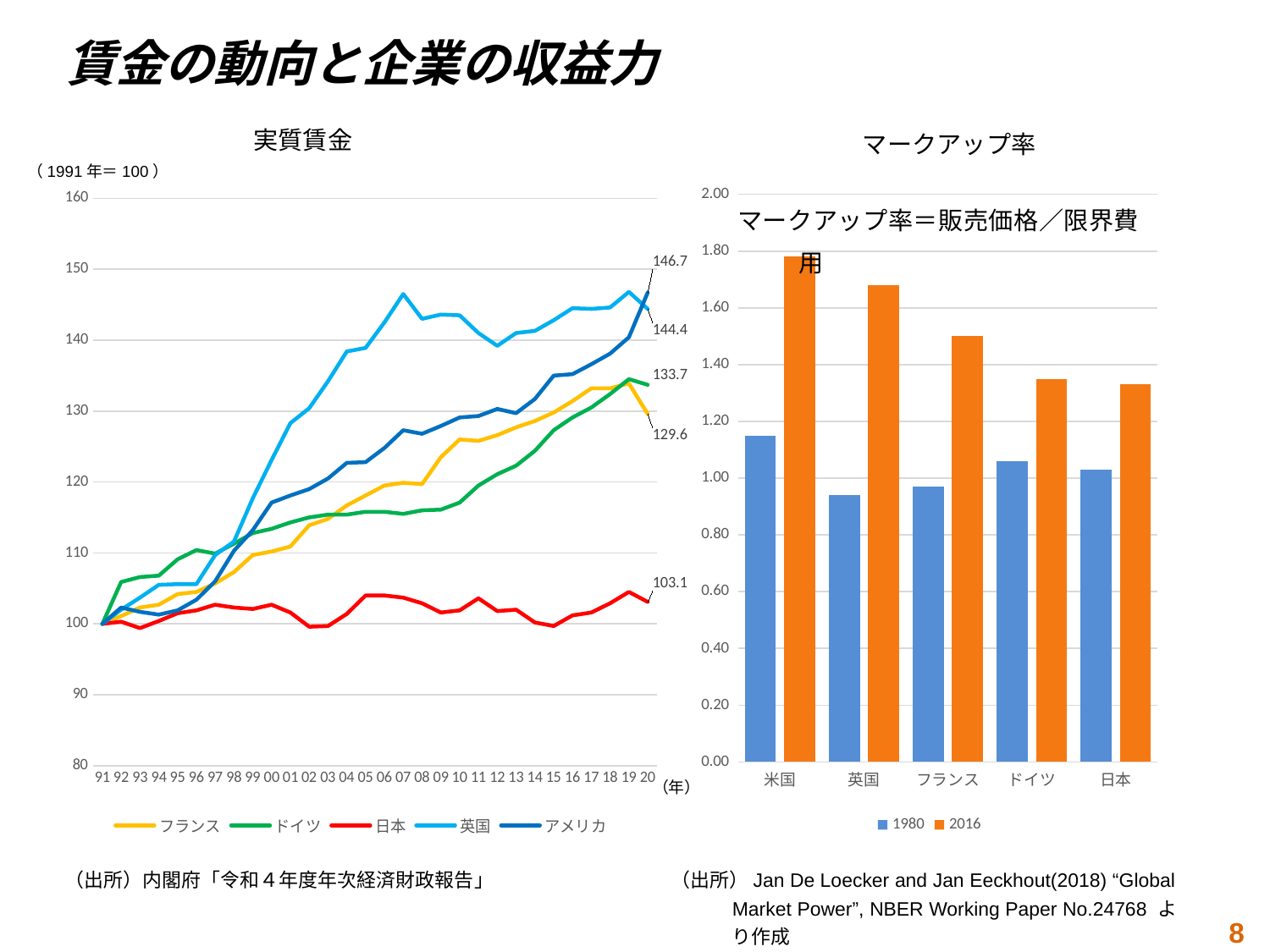

|  | 賃金の動向と企業の収益力 |
| --- | --- |
実質賃金
マークアップ率
（1991年＝100）

### Chart

| Category | 1980 | 2016 |
|---|---|---|
| 米国 | 1.15 | 1.78 |
| 英国 | 0.94 | 1.68 |
| フランス | 0.97 | 1.5 |
| ドイツ | 1.06 | 1.35 |
| 日本 | 1.03 | 1.33 |

### Chart

| Category | フランス | ドイツ | 日本 | 英国 | アメリカ |
|---|---|---|---|---|---|
| 91 | 100.0 | 100.0 | 100.0 | 100.0 | 100.0 |
| 92 | 101.1 | 105.9 | 100.3 | 102.0 | 102.3 |
| 93 | 102.3 | 106.6 | 99.4 | 103.7 | 101.7 |
| 94 | 102.7 | 106.8 | 100.4 | 105.5 | 101.3 |
| 95 | 104.2 | 109.1 | 101.5 | 105.6 | 101.9 |
| 96 | 104.5 | 110.4 | 101.9 | 105.6 | 103.4 |
| 97 | 105.7 | 109.9 | 102.7 | 109.7 | 106.0 |
| 98 | 107.3 | 111.3 | 102.3 | 111.6 | 110.3 |
| 99 | 109.7 | 112.8 | 102.1 | 117.7 | 113.2 |
| 00 | 110.2 | 113.4 | 102.7 | 123.1 | 117.1 |
| 01 | 110.9 | 114.3 | 101.6 | 128.3 | 118.1 |
| 02 | 113.9 | 115.0 | 99.6 | 130.4 | 119.0 |
| 03 | 114.8 | 115.4 | 99.7 | 134.2 | 120.5 |
| 04 | 116.7 | 115.4 | 101.4 | 138.4 | 122.7 |
| 05 | 118.1 | 115.8 | 104.0 | 138.9 | 122.8 |
| 06 | 119.5 | 115.8 | 104.0 | 142.5 | 124.8 |
| 07 | 119.9 | 115.5 | 103.7 | 146.5 | 127.3 |
| 08 | 119.7 | 116.0 | 102.9 | 143.0 | 126.8 |
| 09 | 123.5 | 116.1 | 101.6 | 143.6 | 127.9 |
| 10 | 126.0 | 117.1 | 101.9 | 143.5 | 129.1 |
| 11 | 125.8 | 119.5 | 103.6 | 141.0 | 129.3 |
| 12 | 126.6 | 121.1 | 101.8 | 139.2 | 130.3 |
| 13 | 127.7 | 122.3 | 102.0 | 141.0 | 129.7 |
| 14 | 128.6 | 124.4 | 100.2 | 141.3 | 131.7 |
| 15 | 129.8 | 127.3 | 99.7 | 142.8 | 135.0 |
| 16 | 131.4 | 129.1 | 101.2 | 144.5 | 135.2 |
| 17 | 133.2 | 130.5 | 101.6 | 144.4 | 136.6 |
| 18 | 133.2 | 132.4 | 102.9 | 144.6 | 138.1 |
| 19 | 133.9 | 134.5 | 104.5 | 146.8 | 140.4 |
| 20 | 129.6 | 133.7 | 103.1 | 144.4 | 146.7 |
（年）
（出所）内閣府「令和４年度年次経済財政報告」
（出所）Jan De Loecker and Jan Eeckhout(2018) “Global Market Power”, NBER Working Paper No.24768 より作成